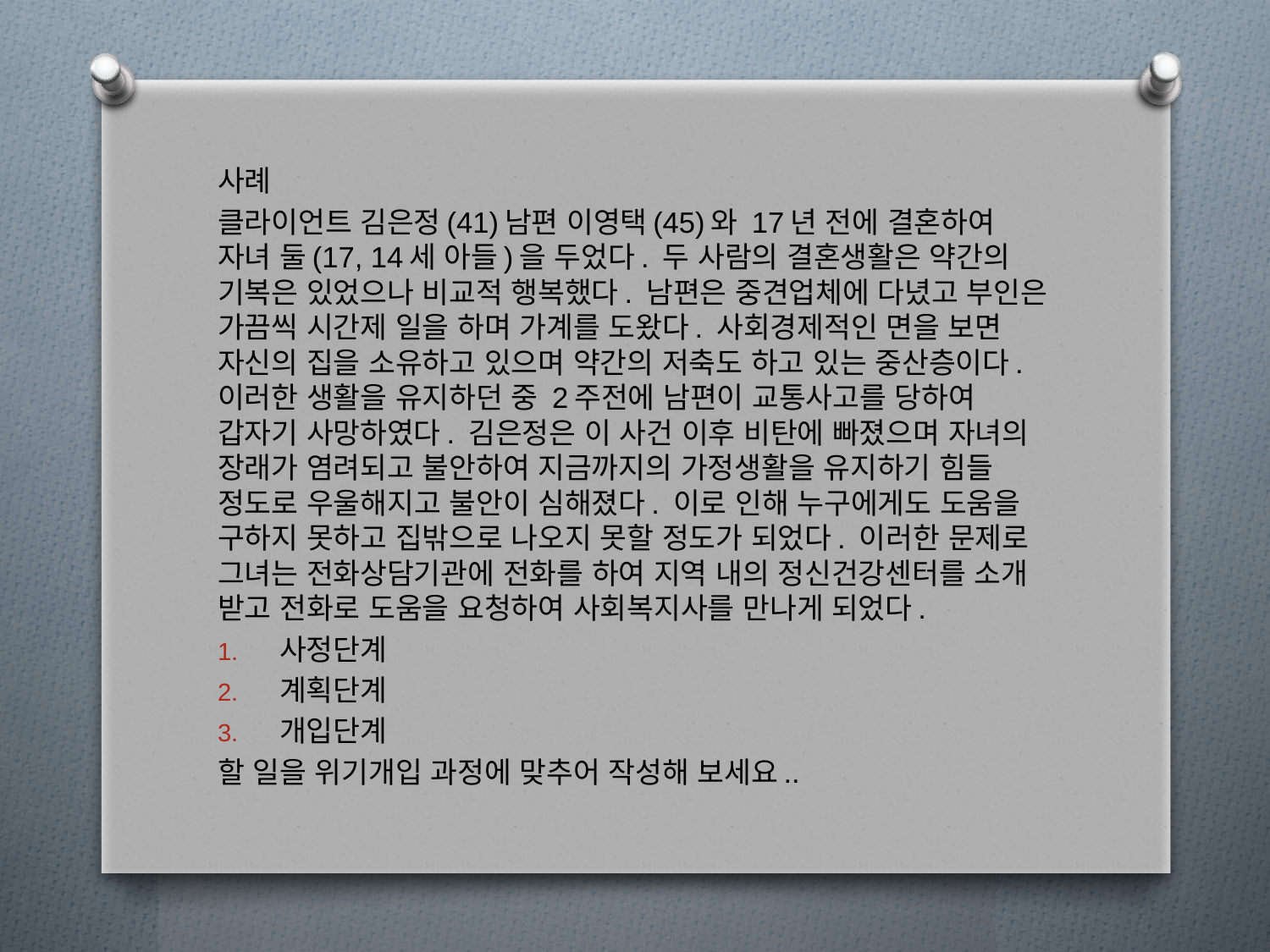

사례
클라이언트 김은정(41)남편 이영택(45)와 17년 전에 결혼하여 자녀 둘(17, 14세 아들)을 두었다. 두 사람의 결혼생활은 약간의 기복은 있었으나 비교적 행복했다. 남편은 중견업체에 다녔고 부인은 가끔씩 시간제 일을 하며 가계를 도왔다. 사회경제적인 면을 보면 자신의 집을 소유하고 있으며 약간의 저축도 하고 있는 중산층이다. 이러한 생활을 유지하던 중 2주전에 남편이 교통사고를 당하여 갑자기 사망하였다. 김은정은 이 사건 이후 비탄에 빠졌으며 자녀의 장래가 염려되고 불안하여 지금까지의 가정생활을 유지하기 힘들 정도로 우울해지고 불안이 심해졌다. 이로 인해 누구에게도 도움을 구하지 못하고 집밖으로 나오지 못할 정도가 되었다. 이러한 문제로 그녀는 전화상담기관에 전화를 하여 지역 내의 정신건강센터를 소개 받고 전화로 도움을 요청하여 사회복지사를 만나게 되었다.
사정단계
계획단계
개입단계
할 일을 위기개입 과정에 맞추어 작성해 보세요..